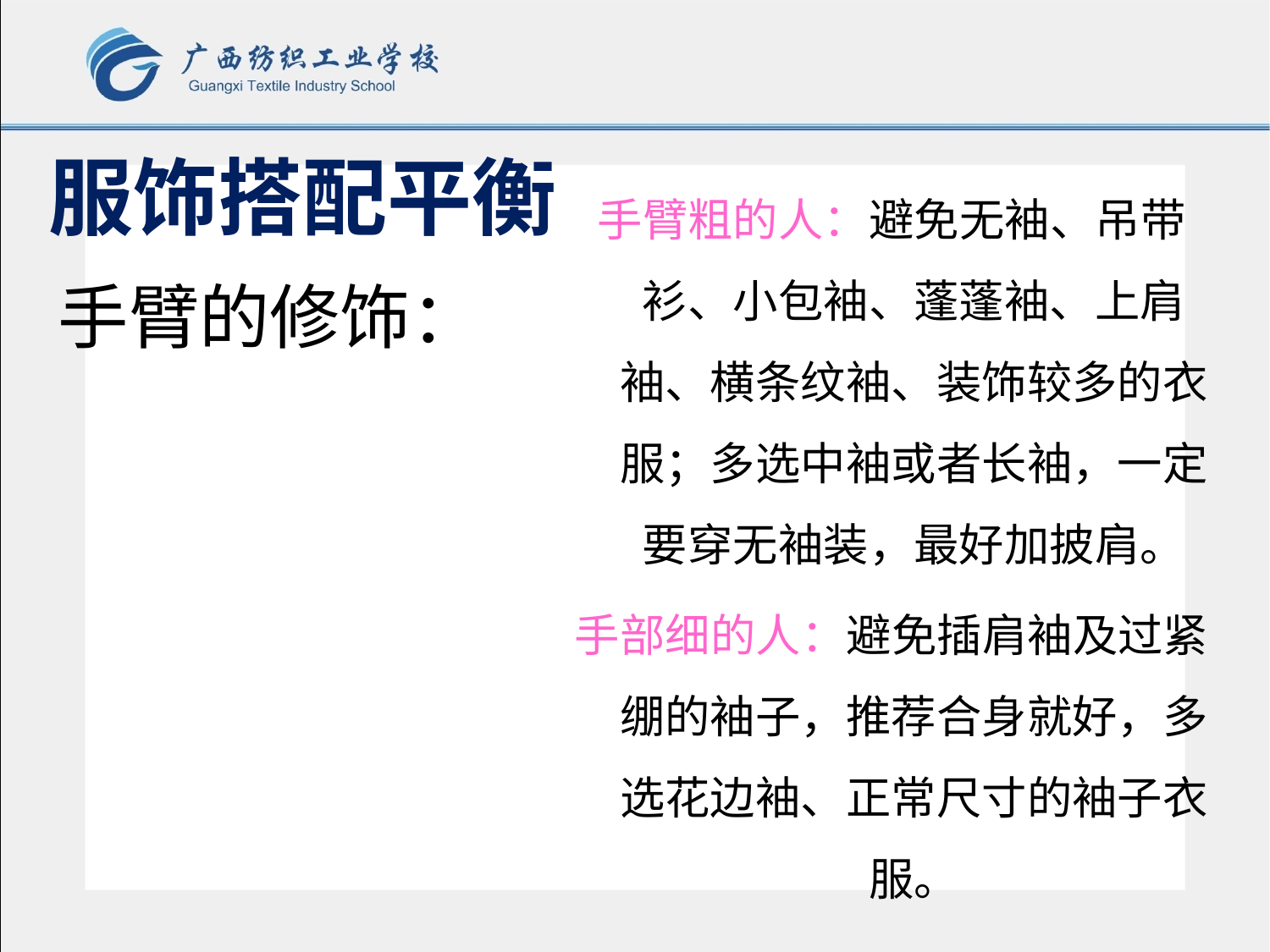

# 服饰搭配平衡
手臂粗的人：避免无袖、吊带衫、小包袖、蓬蓬袖、上肩袖、横条纹袖、装饰较多的衣服；多选中袖或者长袖，一定要穿无袖装，最好加披肩。
手部细的人：避免插肩袖及过紧绷的袖子，推荐合身就好，多选花边袖、正常尺寸的袖子衣服。
手臂的修饰：